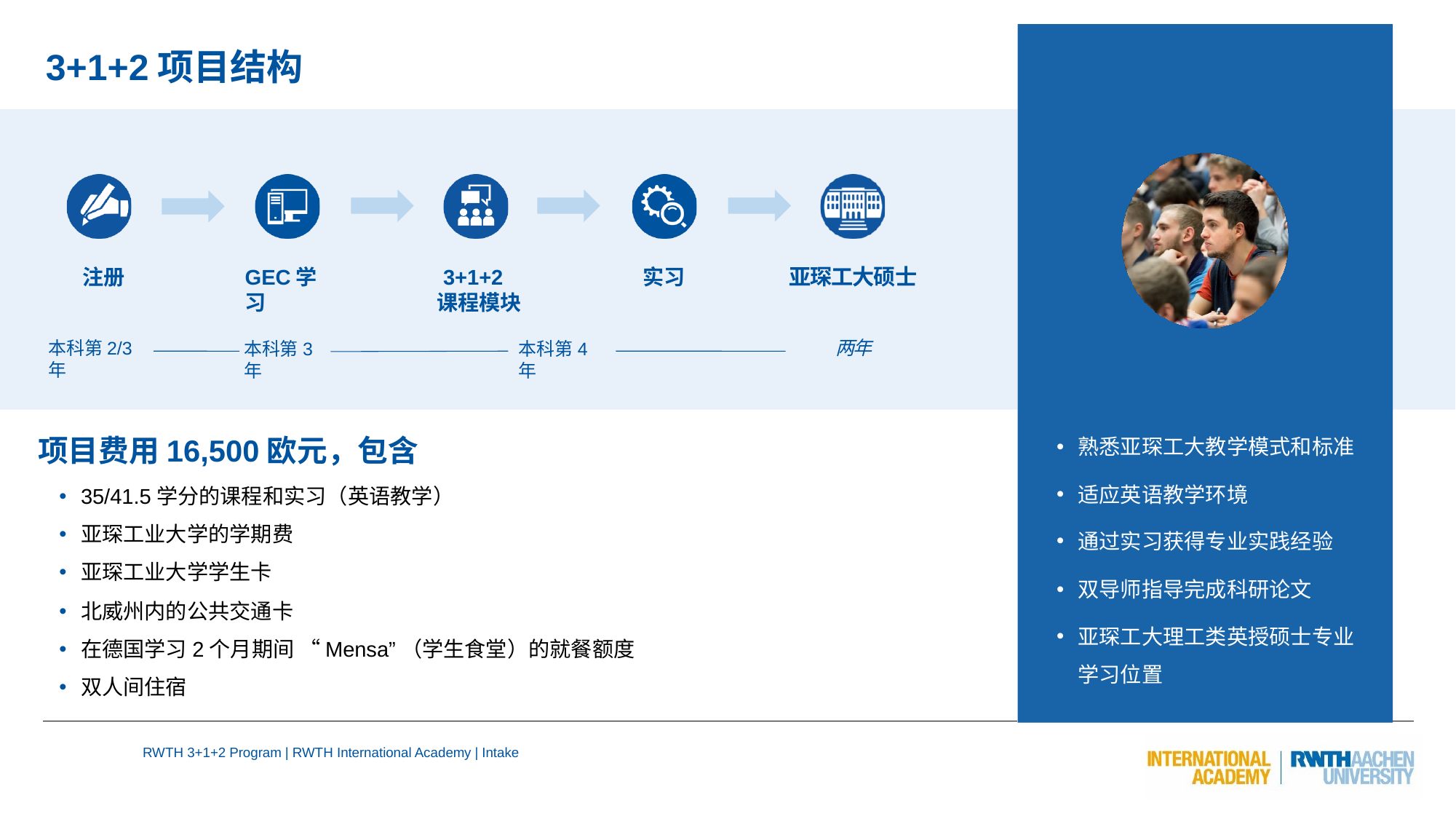

# 3+1+2项目结构

亚琛工大硕士
注册
GEC学习
3+1+2
课程模块
实习
两年
本科第2/3年
本科第3年
本科第4年

项目费用16,500欧元，包含
35/41.5学分的课程和实习（英语教学）
亚琛工业大学的学期费
亚琛工业大学学生卡
北威州内的公共交通卡
在德国学习2个月期间 “Mensa”（学生食堂）的就餐额度
双人间住宿
熟悉亚琛工大教学模式和标准
适应英语教学环境
通过实习获得专业实践经验
双导师指导完成科研论文
亚琛工大理工类英授硕士专业 学习位置

16
RWTH 3+1+2 Program | RWTH International Academy | Intake